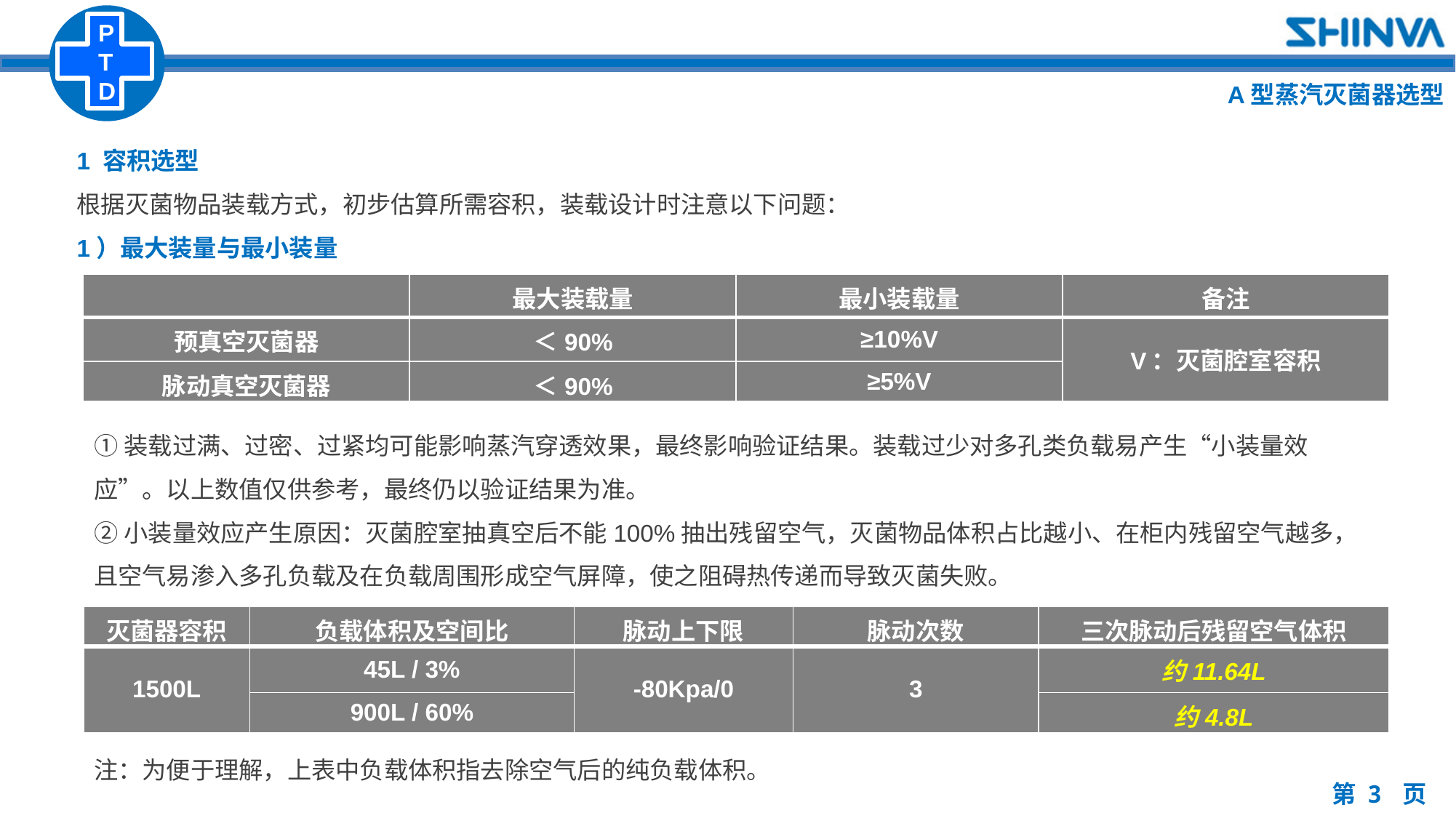

A型蒸汽灭菌器选型
1 容积选型
根据灭菌物品装载方式，初步估算所需容积，装载设计时注意以下问题：
1）最大装量与最小装量
|  | 最大装载量 | 最小装载量 | 备注 |
| --- | --- | --- | --- |
| 预真空灭菌器 | ＜90% | ≥10%V | V：灭菌腔室容积 |
| 脉动真空灭菌器 | ＜90% | ≥5%V |  |
①装载过满、过密、过紧均可能影响蒸汽穿透效果，最终影响验证结果。装载过少对多孔类负载易产生“小装量效应”。以上数值仅供参考，最终仍以验证结果为准。
②小装量效应产生原因：灭菌腔室抽真空后不能100%抽出残留空气，灭菌物品体积占比越小、在柜内残留空气越多，且空气易渗入多孔负载及在负载周围形成空气屏障，使之阻碍热传递而导致灭菌失败。
| 灭菌器容积 | 负载体积及空间比 | 脉动上下限 | 脉动次数 | 三次脉动后残留空气体积 |
| --- | --- | --- | --- | --- |
| 1500L | 45L / 3% | -80Kpa/0 | 3 | 约11.64L |
|  | 900L / 60% |  |  | 约4.8L |
注：为便于理解，上表中负载体积指去除空气后的纯负载体积。